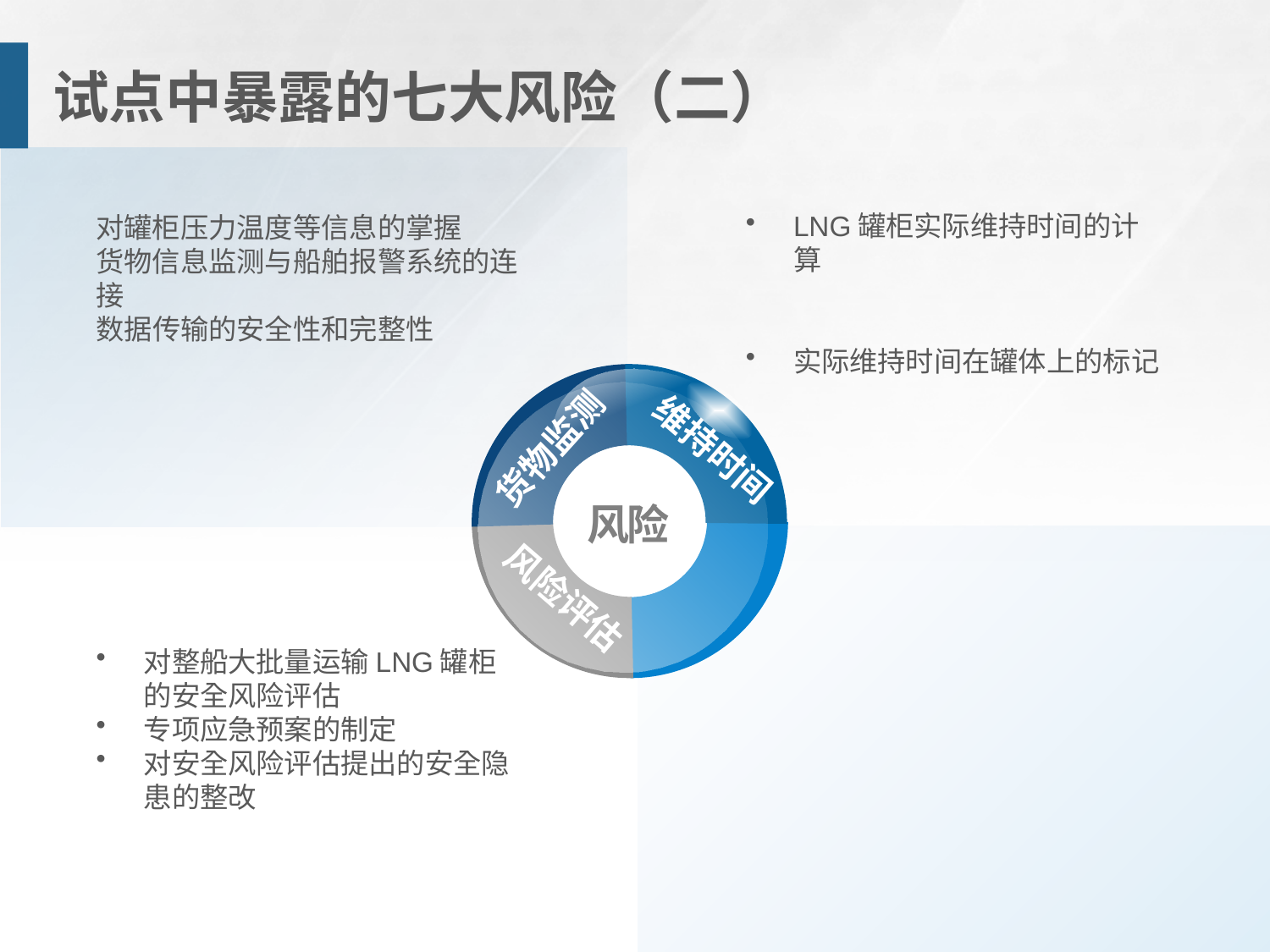

# 试点中暴露的七大风险（二）

LNG罐柜实际维持时间的计算

实际维持时间在罐体上的标记

对罐柜压力温度等信息的掌握
货物信息监测与船舶报警系统的连接
数据传输的安全性和完整性

货物监测
维持时间
风险
风险评估

对整船大批量运输LNG罐柜的安全风险评估
专项应急预案的制定
对安全风险评估提出的安全隐患的整改